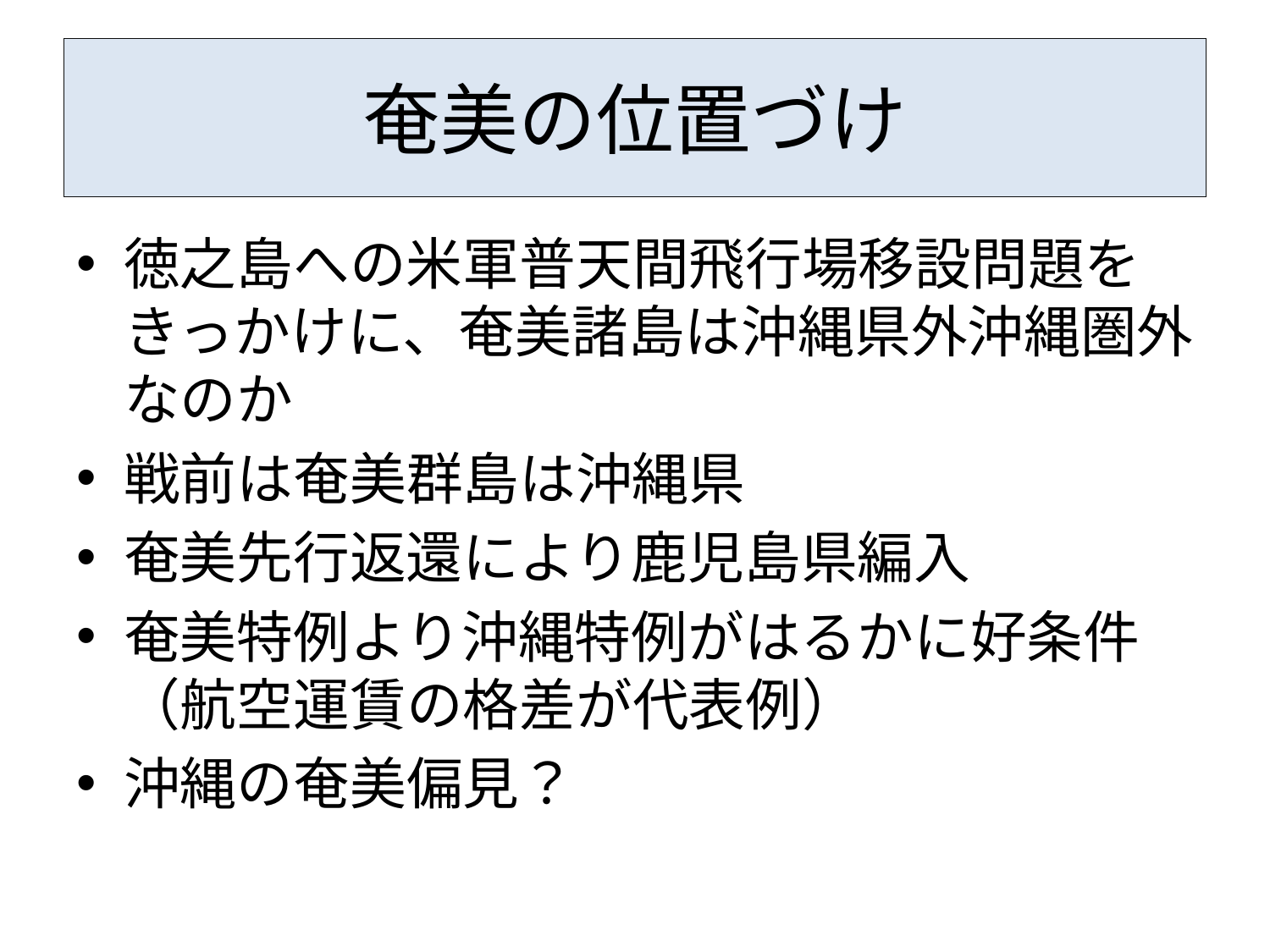

# 奄美の位置づけ
徳之島への米軍普天間飛行場移設問題をきっかけに、奄美諸島は沖縄県外沖縄圏外なのか
戦前は奄美群島は沖縄県
奄美先行返還により鹿児島県編入
奄美特例より沖縄特例がはるかに好条件（航空運賃の格差が代表例）
沖縄の奄美偏見？